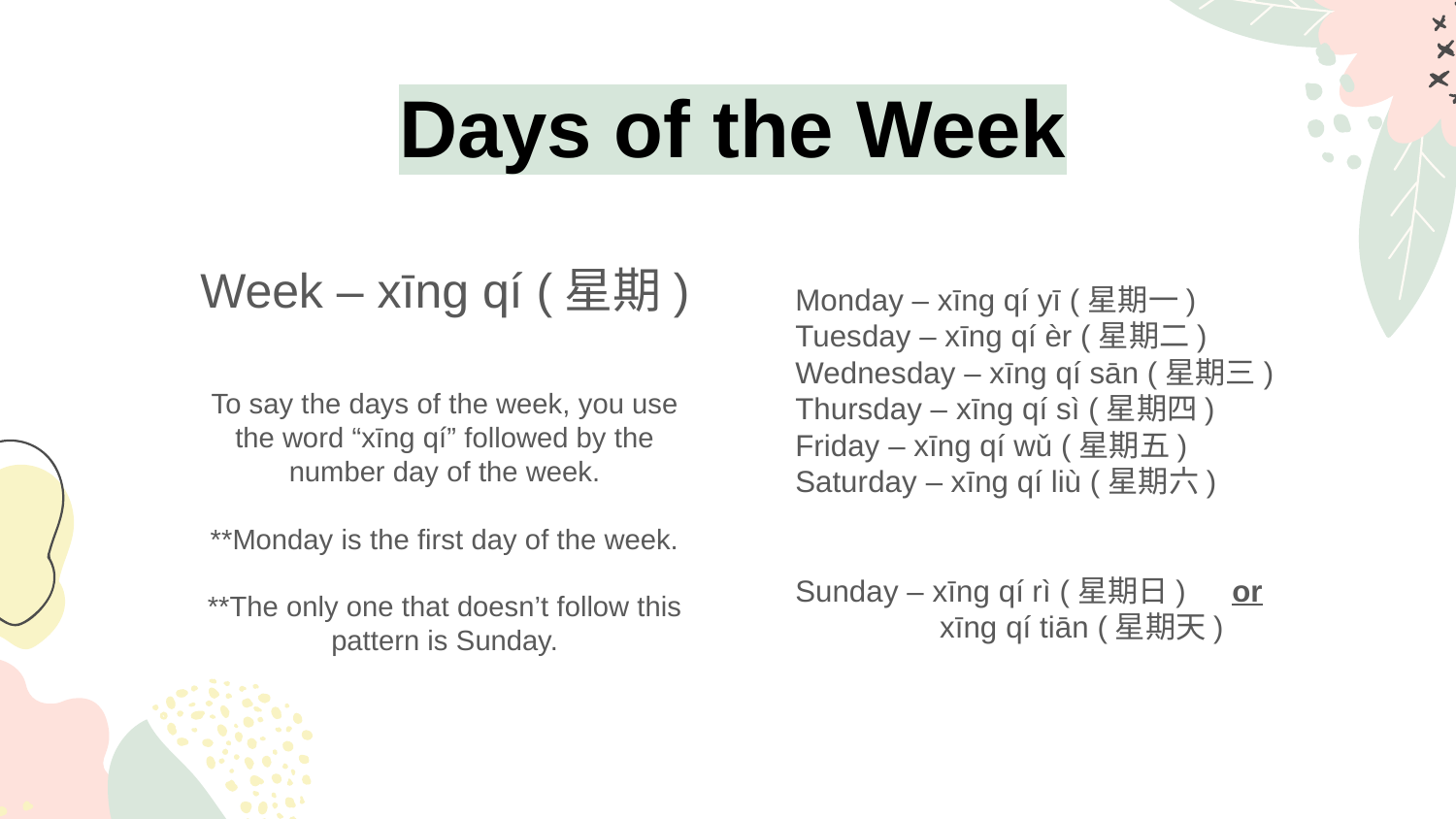

# Days of the Week
Week – xīng qí (星期)

To say the days of the week, you use the word “xīng qí” followed by the number day of the week.

**Monday is the first day of the week.

**The only one that doesn’t follow this pattern is Sunday.
Monday – xīng qí yī (星期一)
Tuesday – xīng qí èr (星期二)
Wednesday – xīng qí sān (星期三)
Thursday – xīng qí sì (星期四)
Friday – xīng qí wǔ (星期五)
Saturday – xīng qí liù (星期六)

Sunday – xīng qí rì (星期日) 	or
                 xīng qí tiān (星期天)